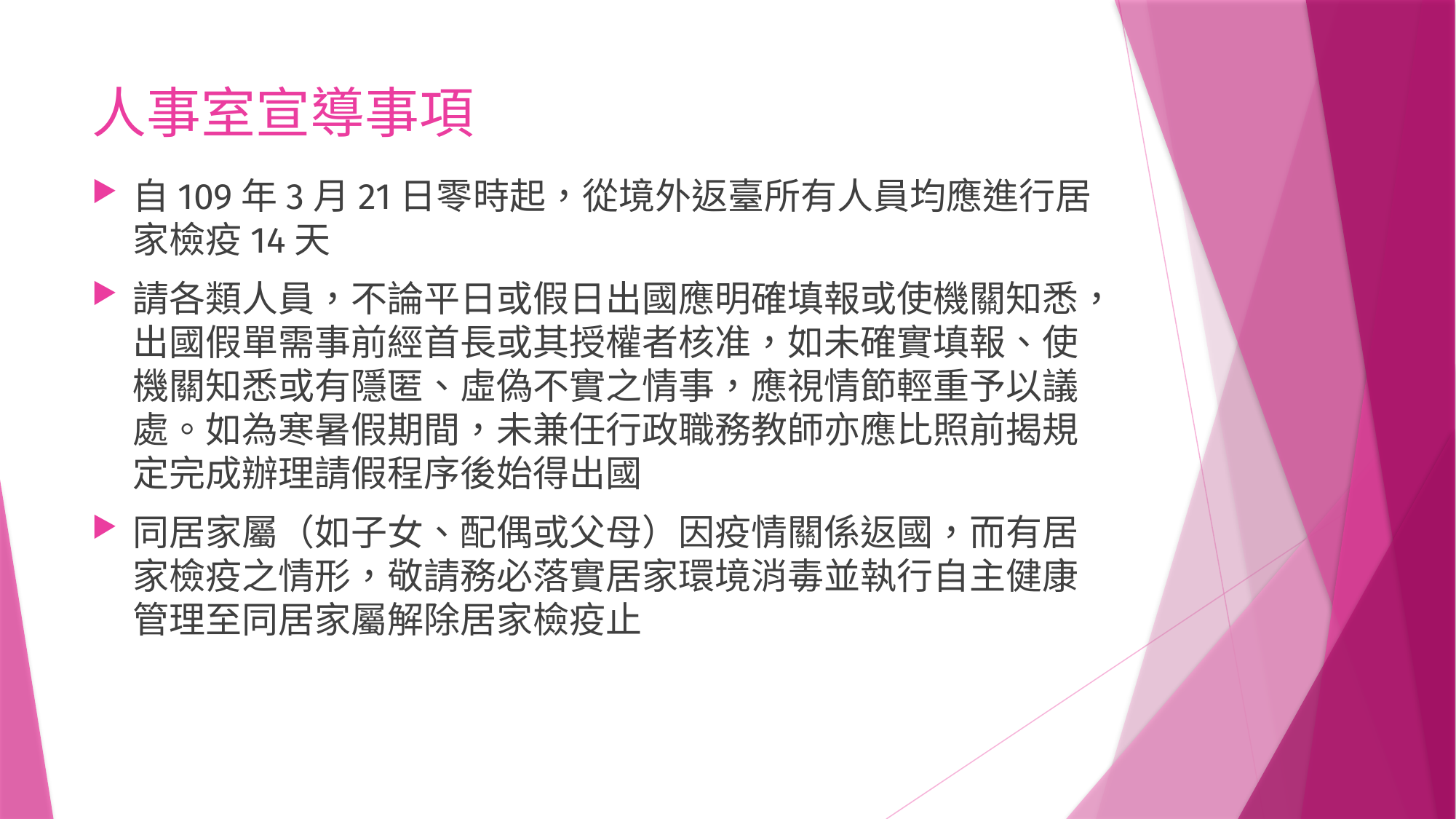

# 人事室宣導事項
自109年3月21日零時起，從境外返臺所有人員均應進行居家檢疫14天
請各類人員，不論平日或假日出國應明確填報或使機關知悉，出國假單需事前經首長或其授權者核准，如未確實填報、使機關知悉或有隱匿、虛偽不實之情事，應視情節輕重予以議處。如為寒暑假期間，未兼任行政職務教師亦應比照前揭規定完成辦理請假程序後始得出國
同居家屬（如子女、配偶或父母）因疫情關係返國，而有居家檢疫之情形，敬請務必落實居家環境消毒並執行自主健康管理至同居家屬解除居家檢疫止